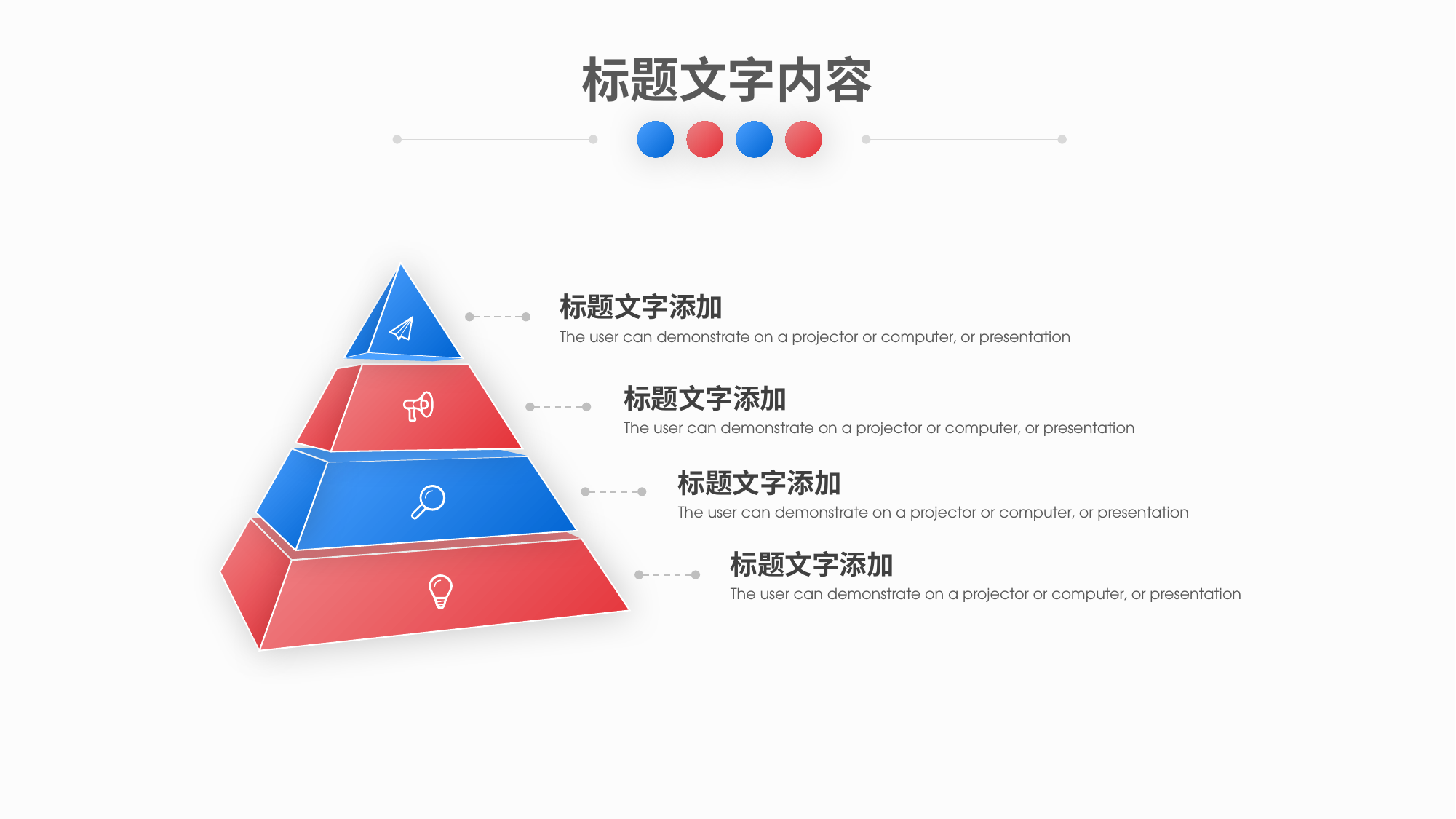

标题文字内容

标题文字添加
The user can demonstrate on a projector or computer, or presentation

标题文字添加
The user can demonstrate on a projector or computer, or presentation

标题文字添加
The user can demonstrate on a projector or computer, or presentation

标题文字添加
The user can demonstrate on a projector or computer, or presentation